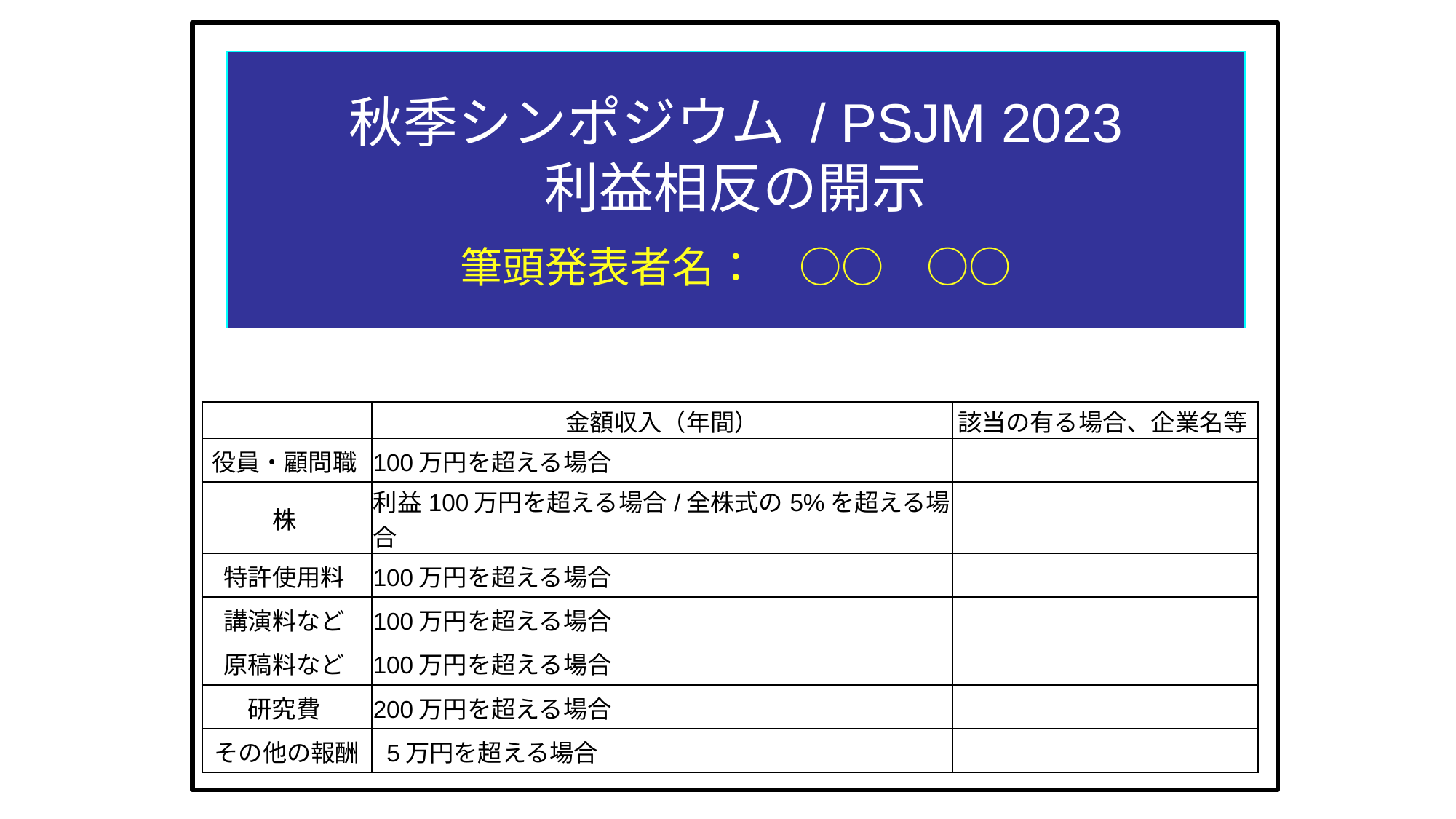

秋季シンポジウム / PSJM 2023
利益相反の開示
　
筆頭発表者名：　○○　○○
|  | 金額収入（年間） | 該当の有る場合、企業名等 |
| --- | --- | --- |
| 役員・顧問職 | 100万円を超える場合 |  |
| 株 | 利益100万円を超える場合/全株式の5%を超える場合 |  |
| 特許使用料 | 100万円を超える場合 |  |
| 講演料など | 100万円を超える場合 |  |
| 原稿料など | 100万円を超える場合 |  |
| 研究費 | 200万円を超える場合 |  |
| その他の報酬 | 5万円を超える場合 |  |